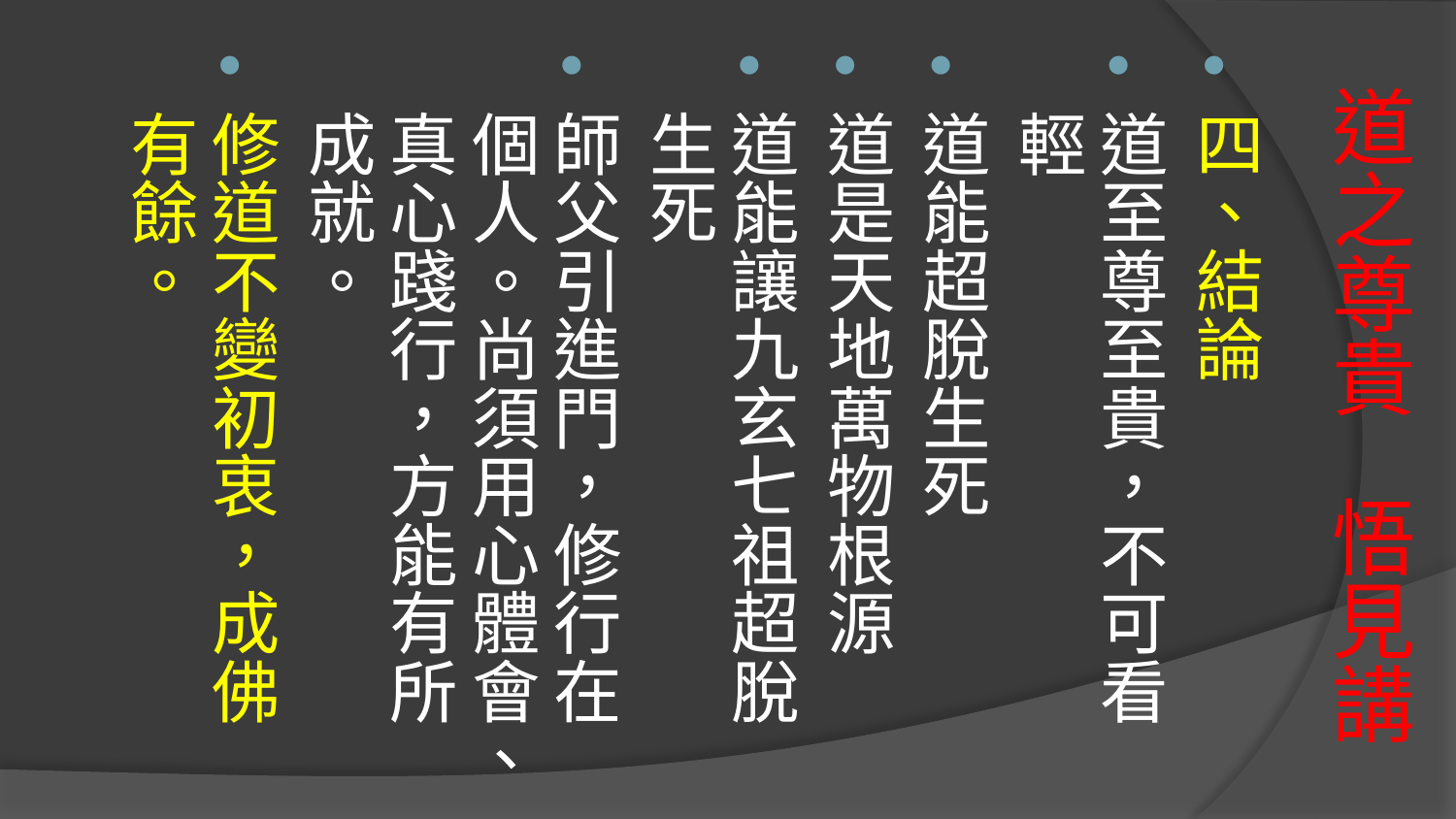

四、結論
道至尊至貴，不可看輕
道能超脫生死
道是天地萬物根源
道能讓九玄七祖超脫生死
師父引進門，修行在個人。尚須用心體會、真心踐行，方能有所成就。
修道不變初衷，成佛有餘。

# 道之尊貴    悟見講